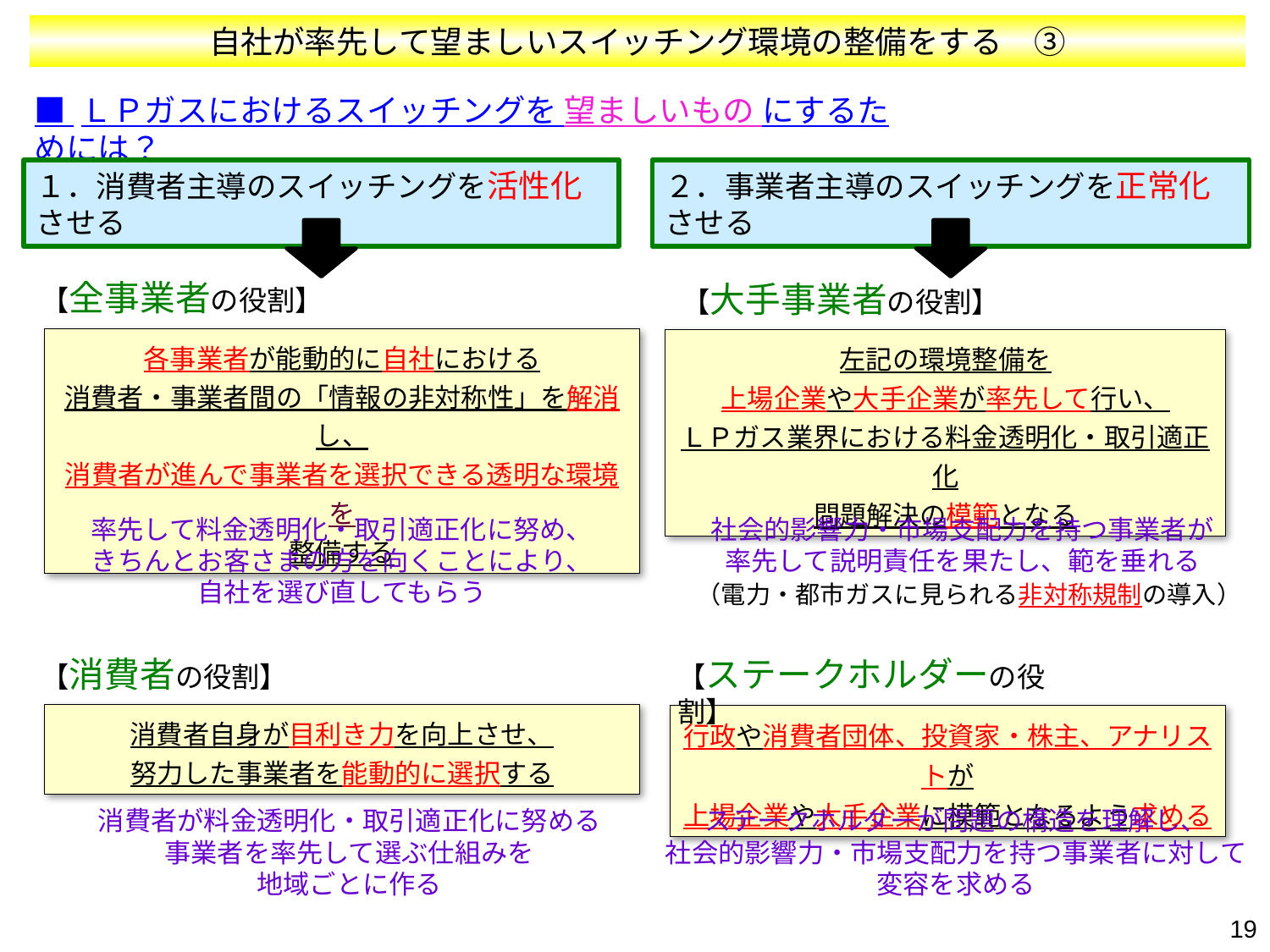

自社が率先して望ましいスイッチング環境の整備をする　③
■ ＬＰガスにおけるスイッチングを 望ましいもの にするためには？
１．消費者主導のスイッチングを活性化させる
２．事業者主導のスイッチングを正常化させる

各事業者が能動的に自社における
消費者・事業者間の「情報の非対称性」を解消し、
消費者が進んで事業者を選択できる透明な環境を
整備する
左記の環境整備を
上場企業や大手企業が率先して行い、
ＬＰガス業界における料金透明化・取引適正化
問題解決の模範となる
消費者自身が目利き力を向上させ、
努力した事業者を能動的に選択する
行政や消費者団体、投資家・株主、アナリストが
上場企業や大手企業に模範となるよう求める
【全事業者の役割】
【大手事業者の役割】
【消費者の役割】
【ステークホルダーの役割】
率先して料金透明化・取引適正化に努め、
きちんとお客さまの方を向くことにより、
自社を選び直してもらう
社会的影響力・市場支配力を持つ事業者が
率先して説明責任を果たし、範を垂れる
 （電力・都市ガスに見られる非対称規制の導入）
消費者が料金透明化・取引適正化に努める
事業者を率先して選ぶ仕組みを
地域ごとに作る
ステークホルダーが問題の構造を理解し、
社会的影響力・市場支配力を持つ事業者に対して
変容を求める
19